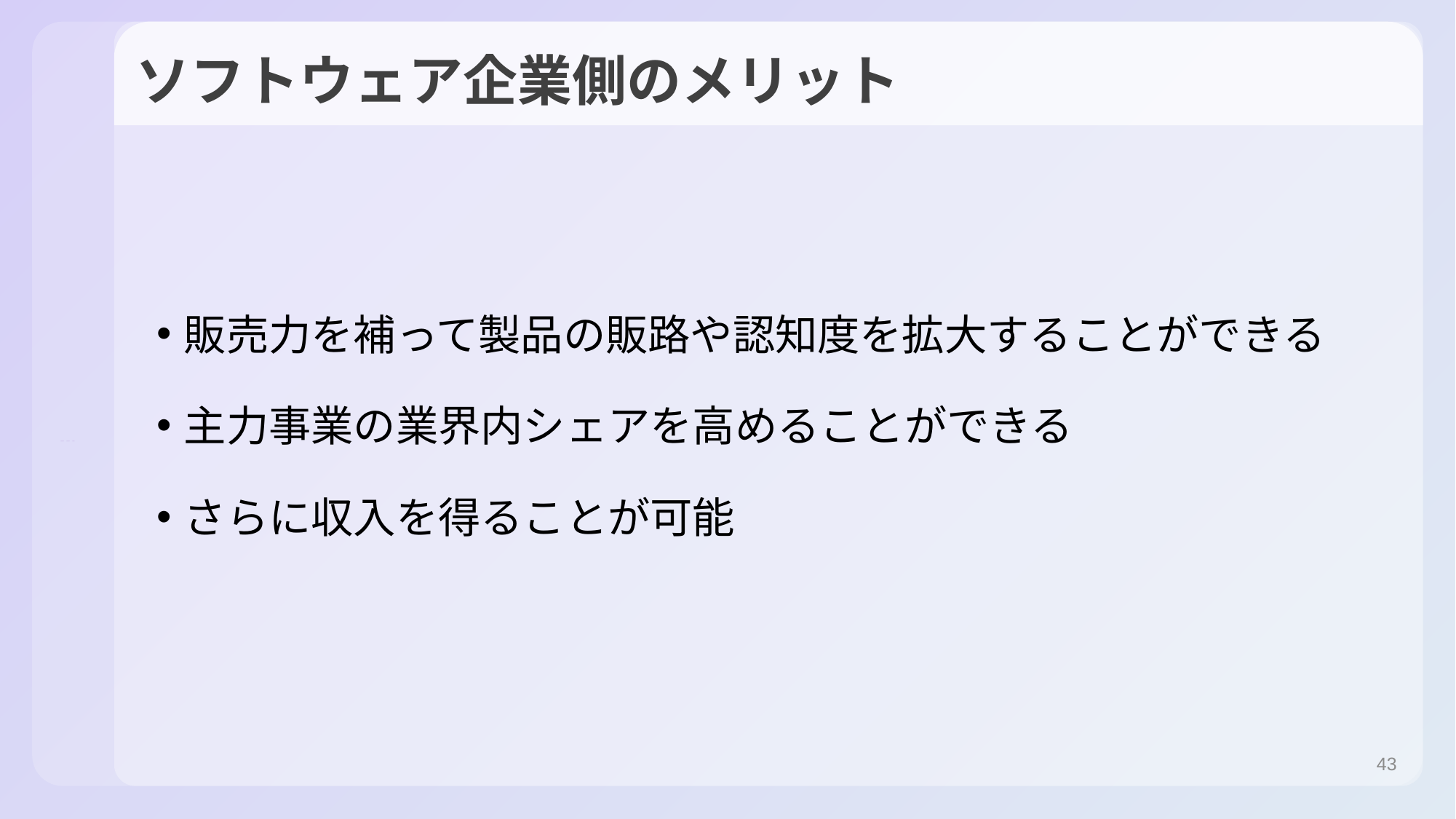

ソフトウェア企業側のメリット

販売力を補って製品の販路や認知度を拡大することができる
主力事業の業界内シェアを高めることができる
さらに収入を得ることが可能

43